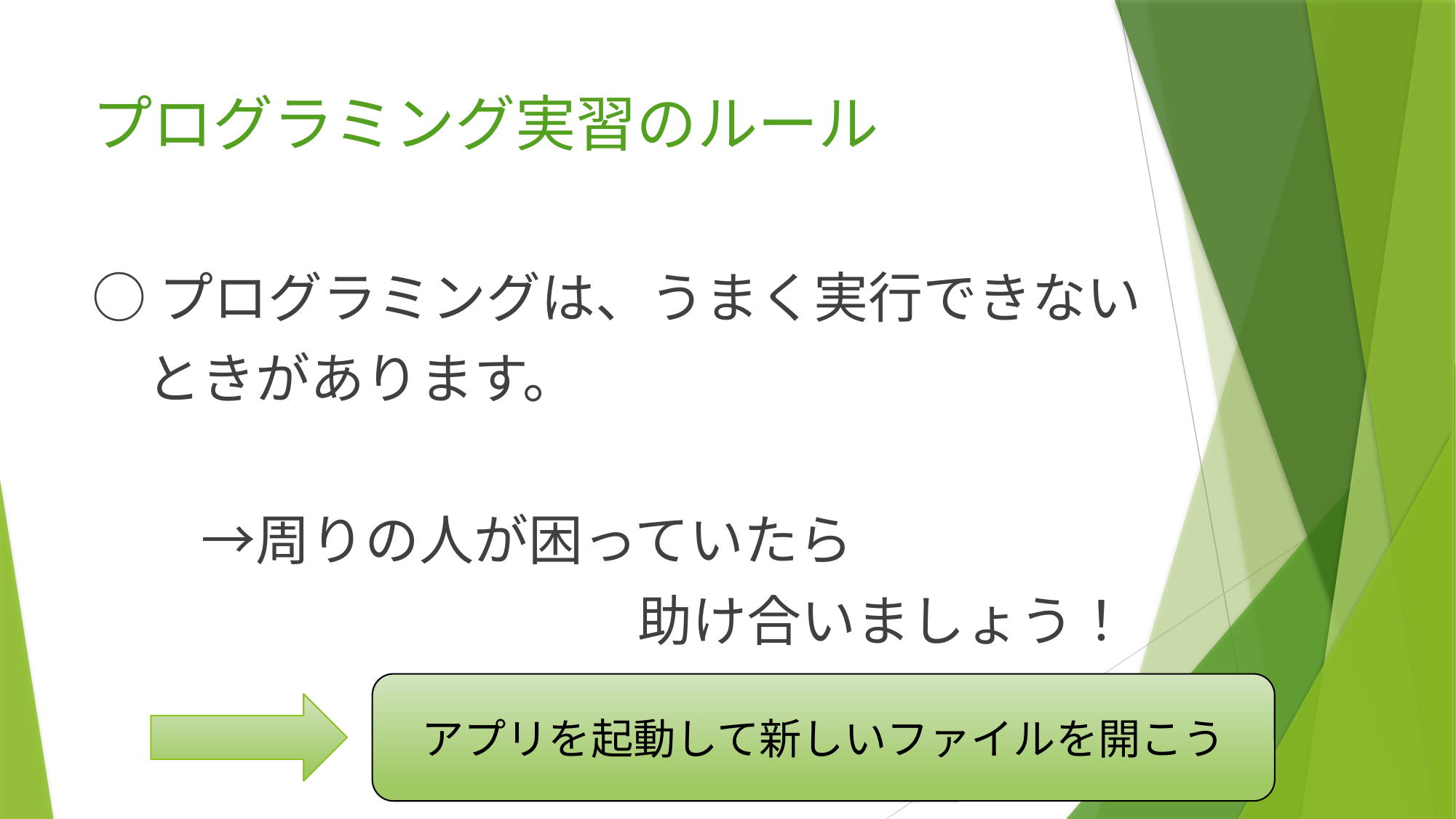

# プログラミング実習のルール
○プログラミングは、うまく実行できない
　ときがあります。

　　→周りの人が困っていたら
　　　　　　　　　　助け合いましょう！
アプリを起動して新しいファイルを開こう